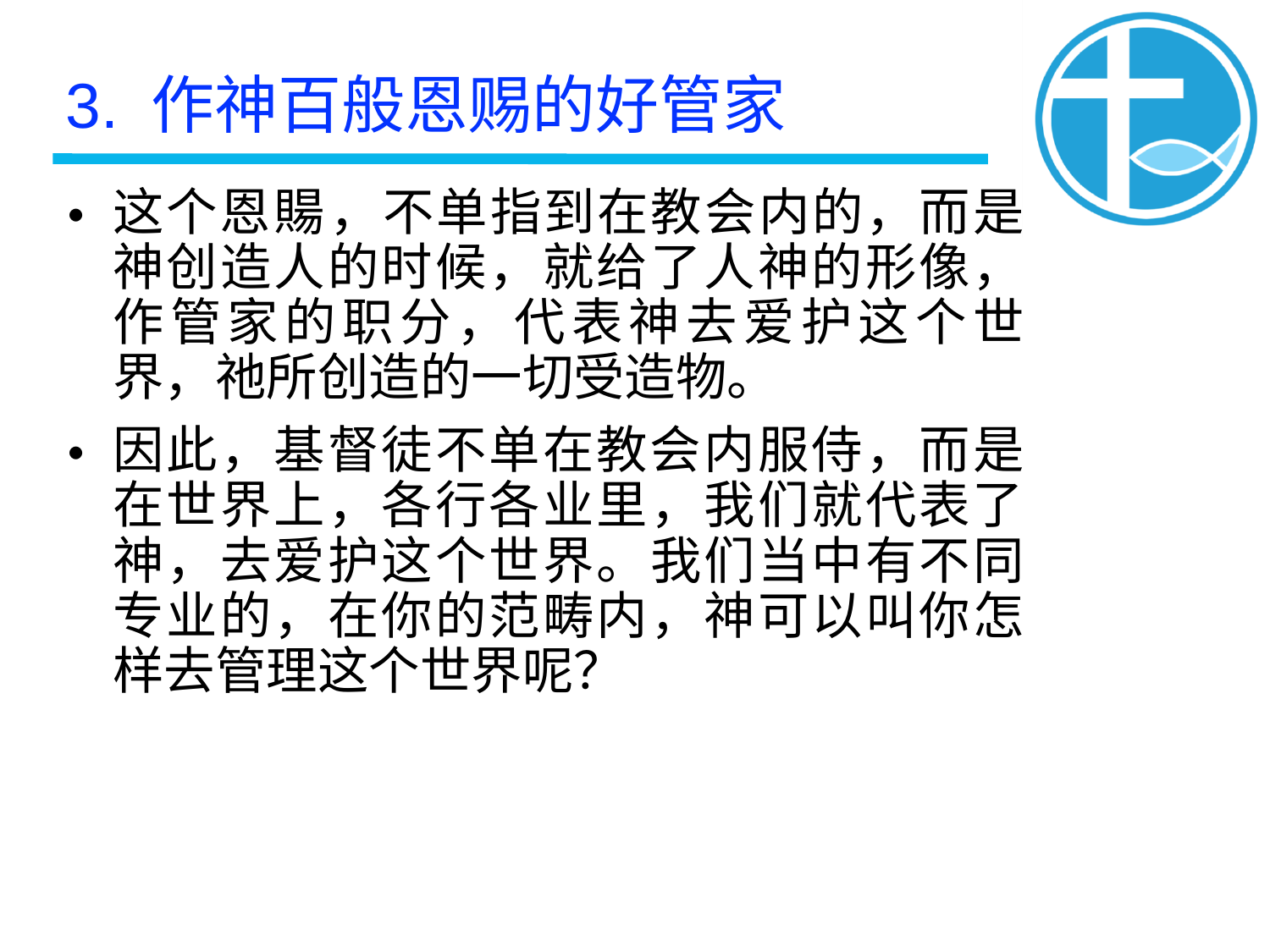

3. 作神百般恩赐的好管家
这个恩𧶽，不单指到在教会内的，而是神创造人的时候，就给了人神的形像，作管家的职分，代表神去爱护这个世界，祂所创造的一切受造物。
因此，基督徒不单在教会内服侍，而是在世界上，各行各业里，我们就代表了神，去爱护这个世界。我们当中有不同专业的，在你的范畴内，神可以叫你怎样去管理这个世界呢？